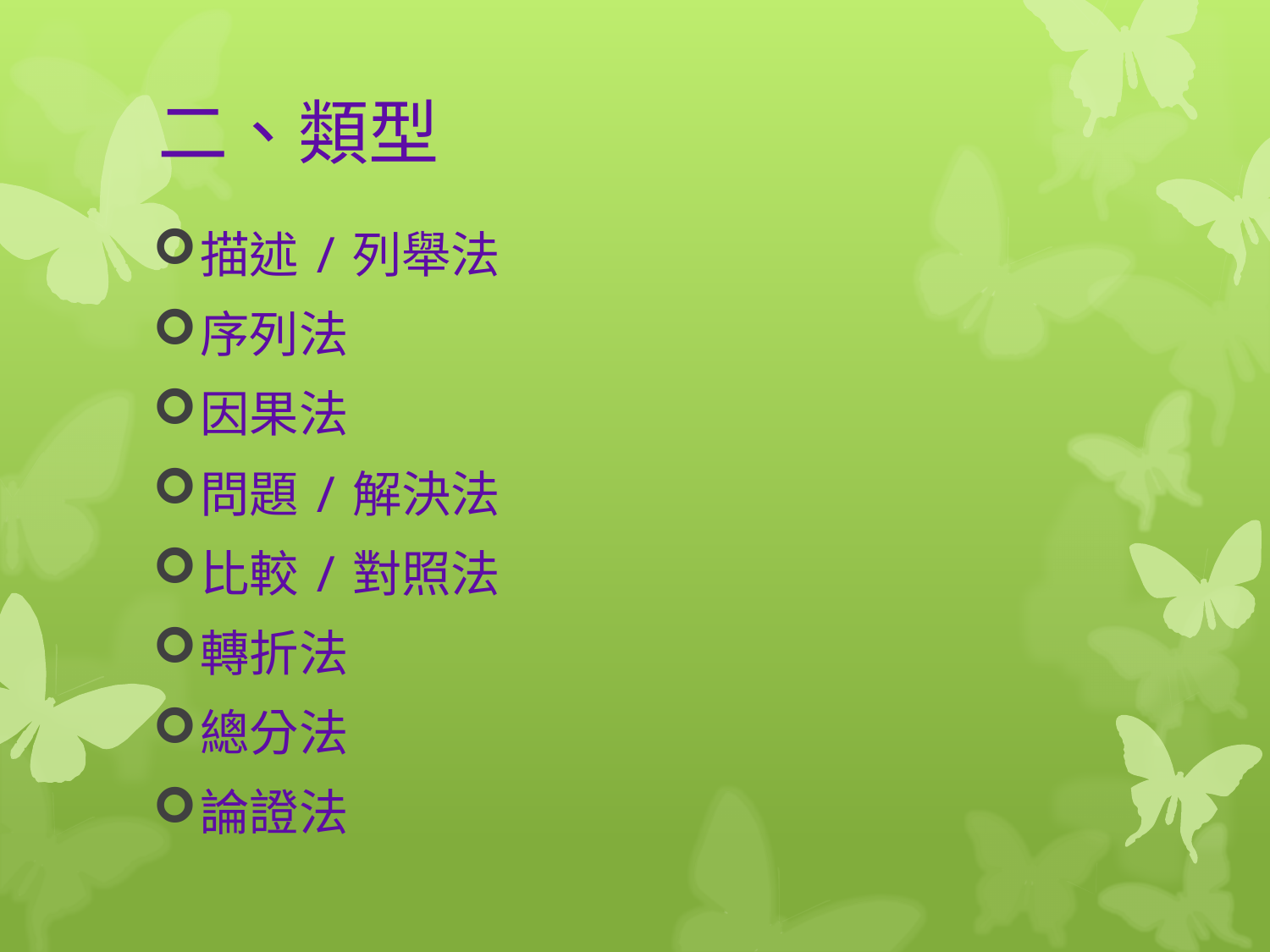

# 二、類型
描述/列舉法
序列法
因果法
問題/解決法
比較/對照法
轉折法
總分法
論證法